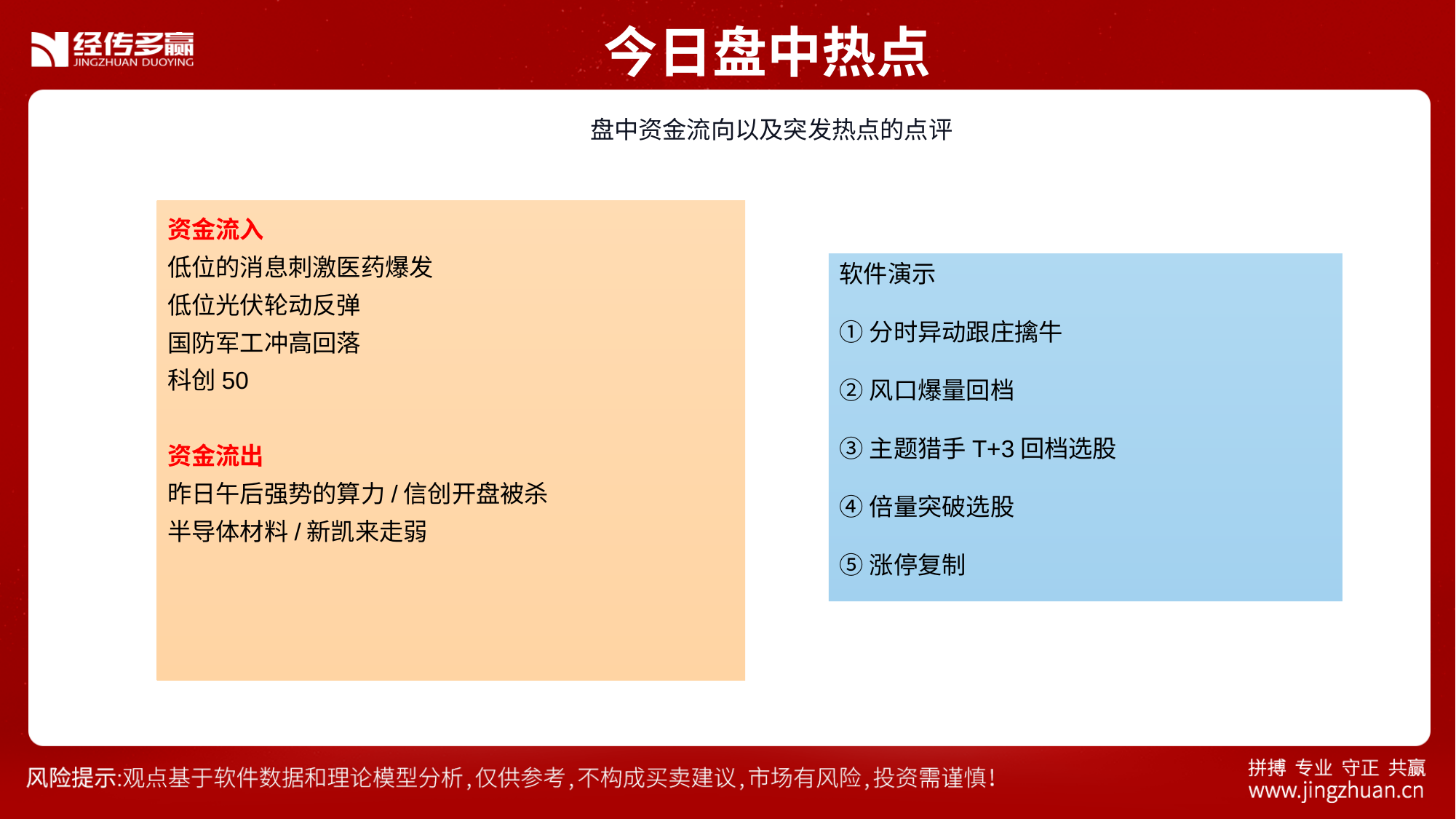

今日盘中热点
          盘中资金流向以及突发热点的点评
资金流入
低位的消息刺激医药爆发
低位光伏轮动反弹
国防军工冲高回落
科创50

资金流出
昨日午后强势的算力/信创开盘被杀
半导体材料/新凯来走弱

软件演示

①分时异动跟庄擒牛

②风口爆量回档

③主题猎手T+3回档选股

④倍量突破选股

⑤涨停复制